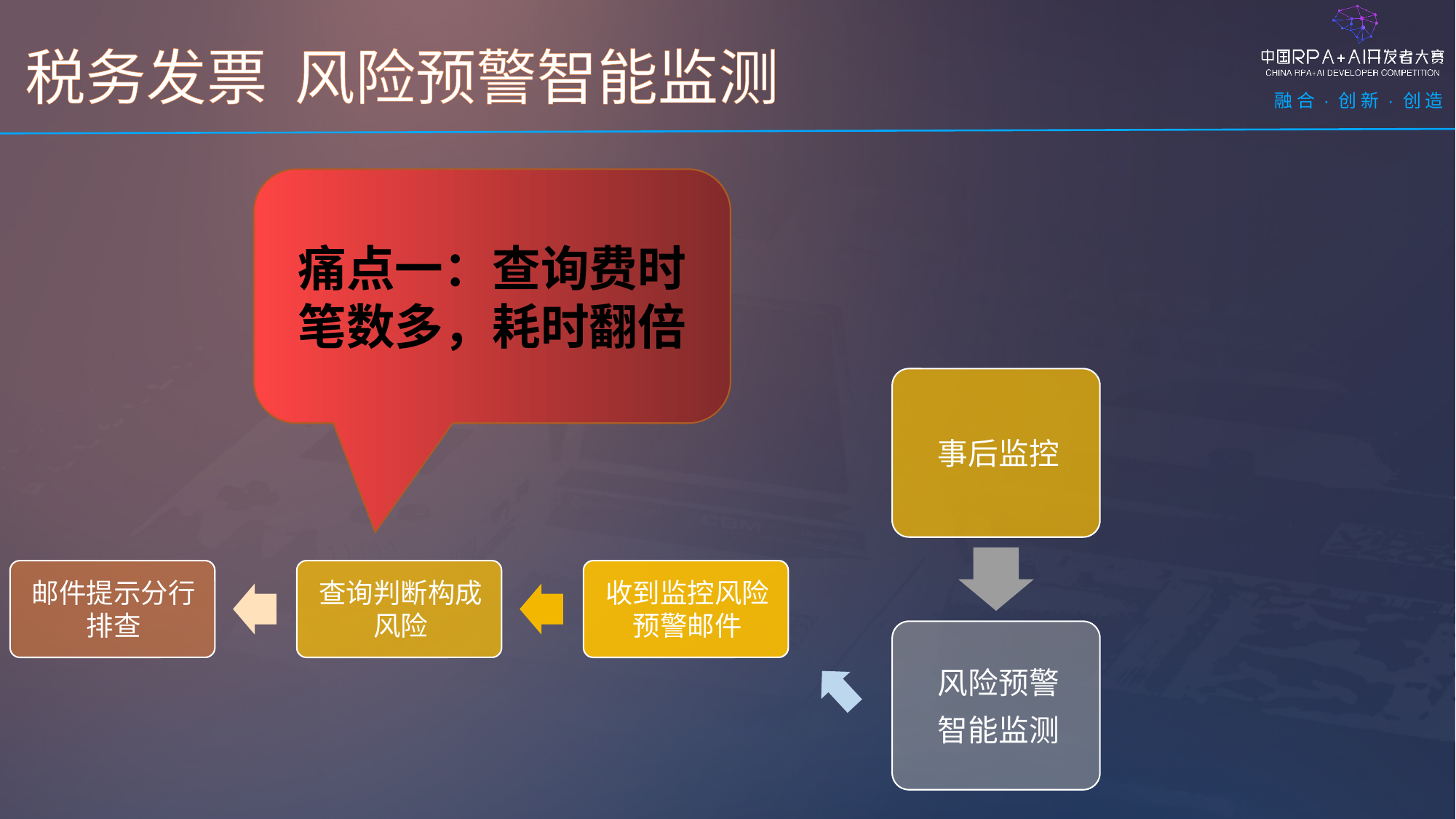

税务发票  风险预警智能监测
痛点一：查询费时
笔数多，耗时翻倍
事后监控

风险预警
智能监测
收到监控风险预警邮件

查询判断构成风险

邮件提示分行排查